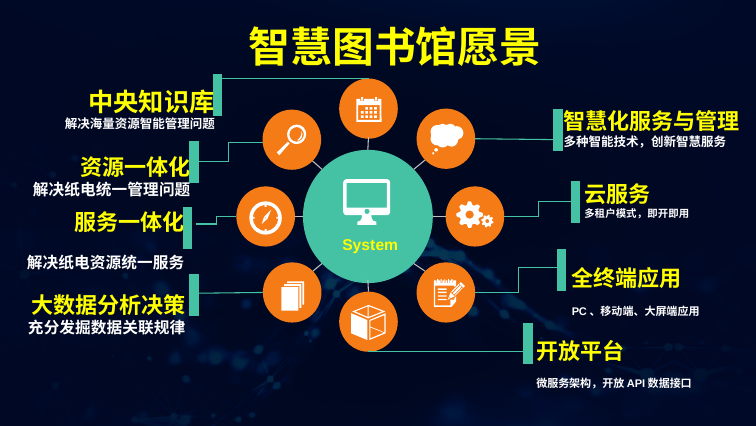

智慧图书馆愿景
中央知识库
解决海量资源智能管理问题

智慧化服务与管理
多种智能技术，创新智慧服务

资源一体化
解决纸电统一管理问题

云服务
多租户模式，即开即用

服务一体化
解决纸电资源统一服务
System
全终端应用
PC、移动端、大屏端应用

大数据分析决策
充分发掘数据关联规律

开放平台
微服务架构，开放API数据接口